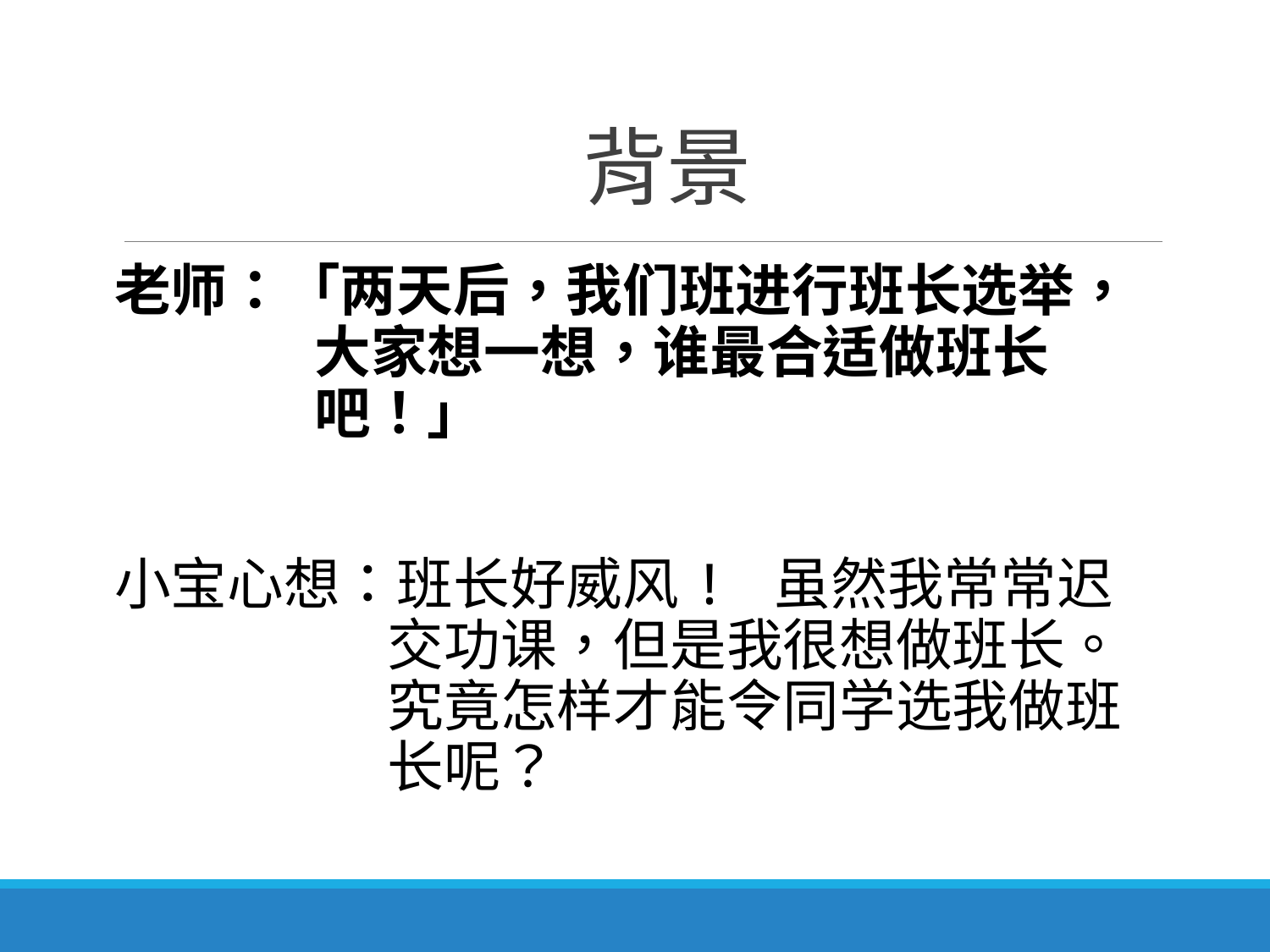

# 背景
老师：「两天后，我们班进行班长选举，大家想一想，谁最合适做班长吧！」

小宝心想：班长好威风! 虽然我常常迟交功课，但是我很想做班长。究竟怎样才能令同学选我做班长呢？